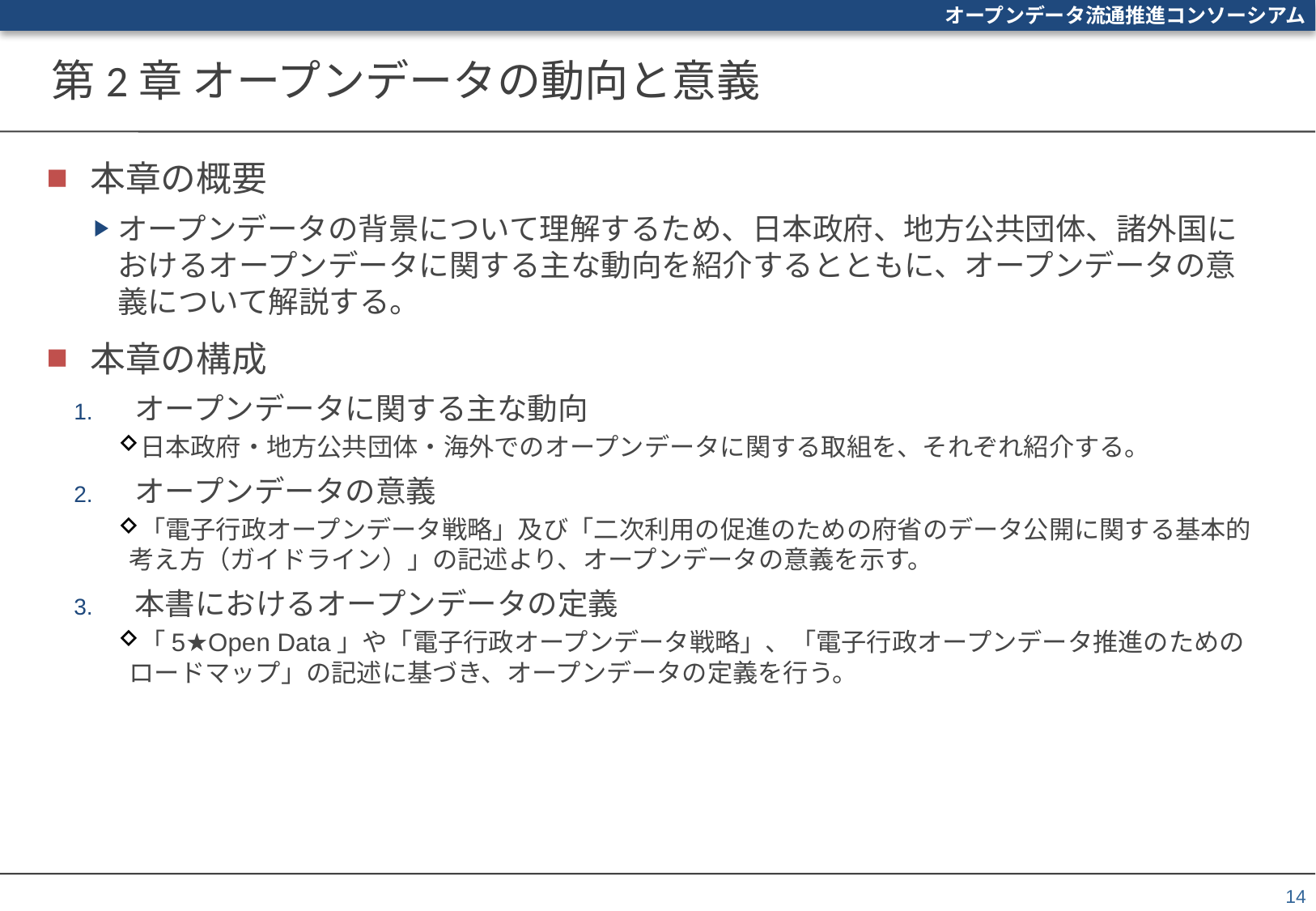

# 第2章 オープンデータの動向と意義
本章の概要
オープンデータの背景について理解するため、日本政府、地方公共団体、諸外国におけるオープンデータに関する主な動向を紹介するとともに、オープンデータの意義について解説する。
本章の構成
オープンデータに関する主な動向
日本政府・地方公共団体・海外でのオープンデータに関する取組を、それぞれ紹介する。
オープンデータの意義
「電子行政オープンデータ戦略」及び「二次利用の促進のための府省のデータ公開に関する基本的考え方（ガイドライン）」の記述より、オープンデータの意義を示す。
本書におけるオープンデータの定義
「5★Open Data」や「電子行政オープンデータ戦略」、「電子行政オープンデータ推進のためのロードマップ」の記述に基づき、オープンデータの定義を行う。
14